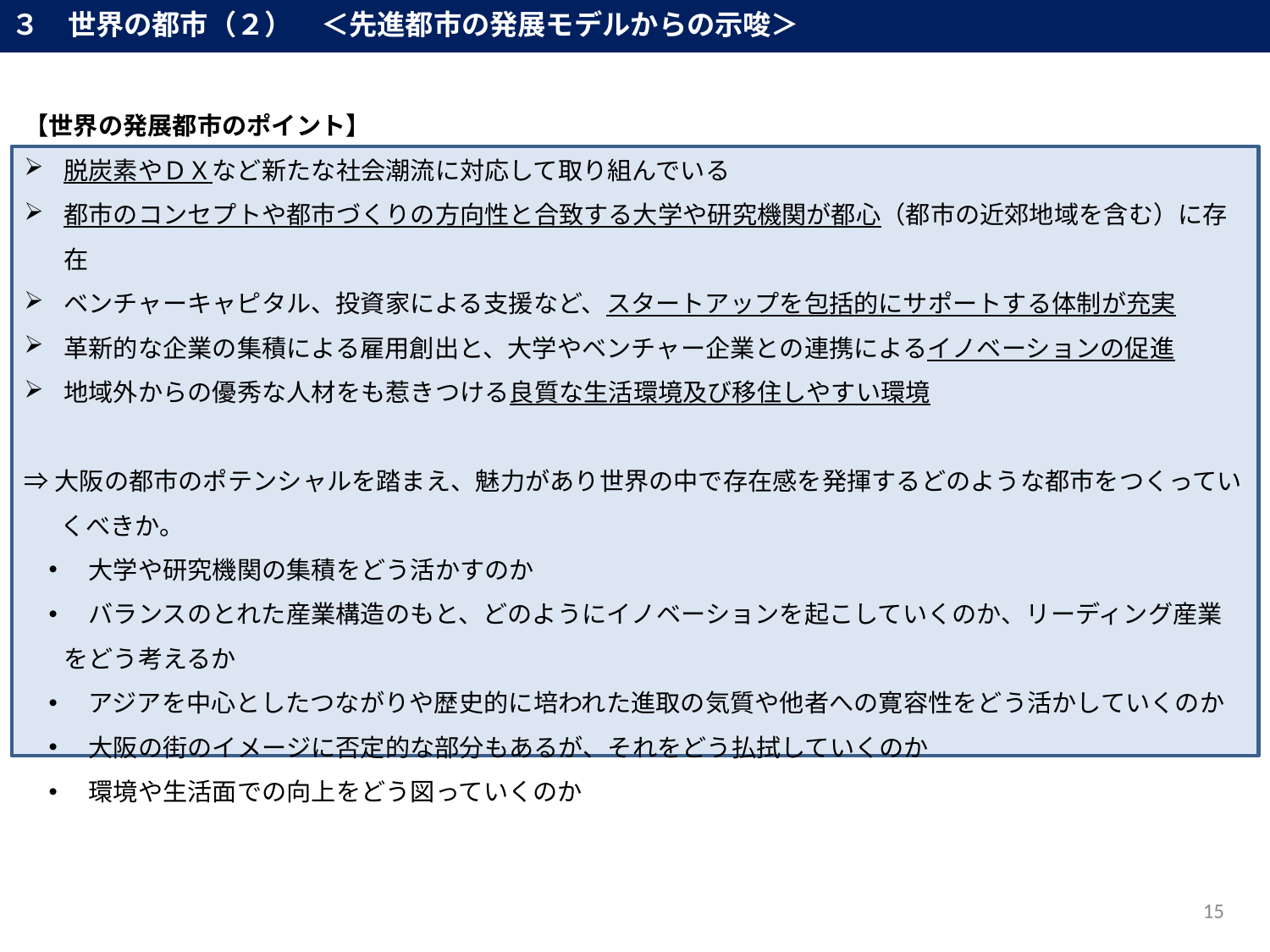

３　世界の都市（２）　＜先進都市の発展モデルからの示唆＞
【世界の発展都市のポイント】
脱炭素やＤＸなど新たな社会潮流に対応して取り組んでいる
都市のコンセプトや都市づくりの方向性と合致する大学や研究機関が都心（都市の近郊地域を含む）に存在
ベンチャーキャピタル、投資家による支援など、スタートアップを包括的にサポートする体制が充実
革新的な企業の集積による雇用創出と、大学やベンチャー企業との連携によるイノベーションの促進
地域外からの優秀な人材をも惹きつける良質な生活環境及び移住しやすい環境

⇒大阪の都市のポテンシャルを踏まえ、魅力があり世界の中で存在感を発揮するどのような都市をつくっていくべきか。
　大学や研究機関の集積をどう活かすのか
　バランスのとれた産業構造のもと、どのようにイノベーションを起こしていくのか、リーディング産業をどう考えるか
　アジアを中心としたつながりや歴史的に培われた進取の気質や他者への寛容性をどう活かしていくのか
　大阪の街のイメージに否定的な部分もあるが、それをどう払拭していくのか
　環境や生活面での向上をどう図っていくのか
15